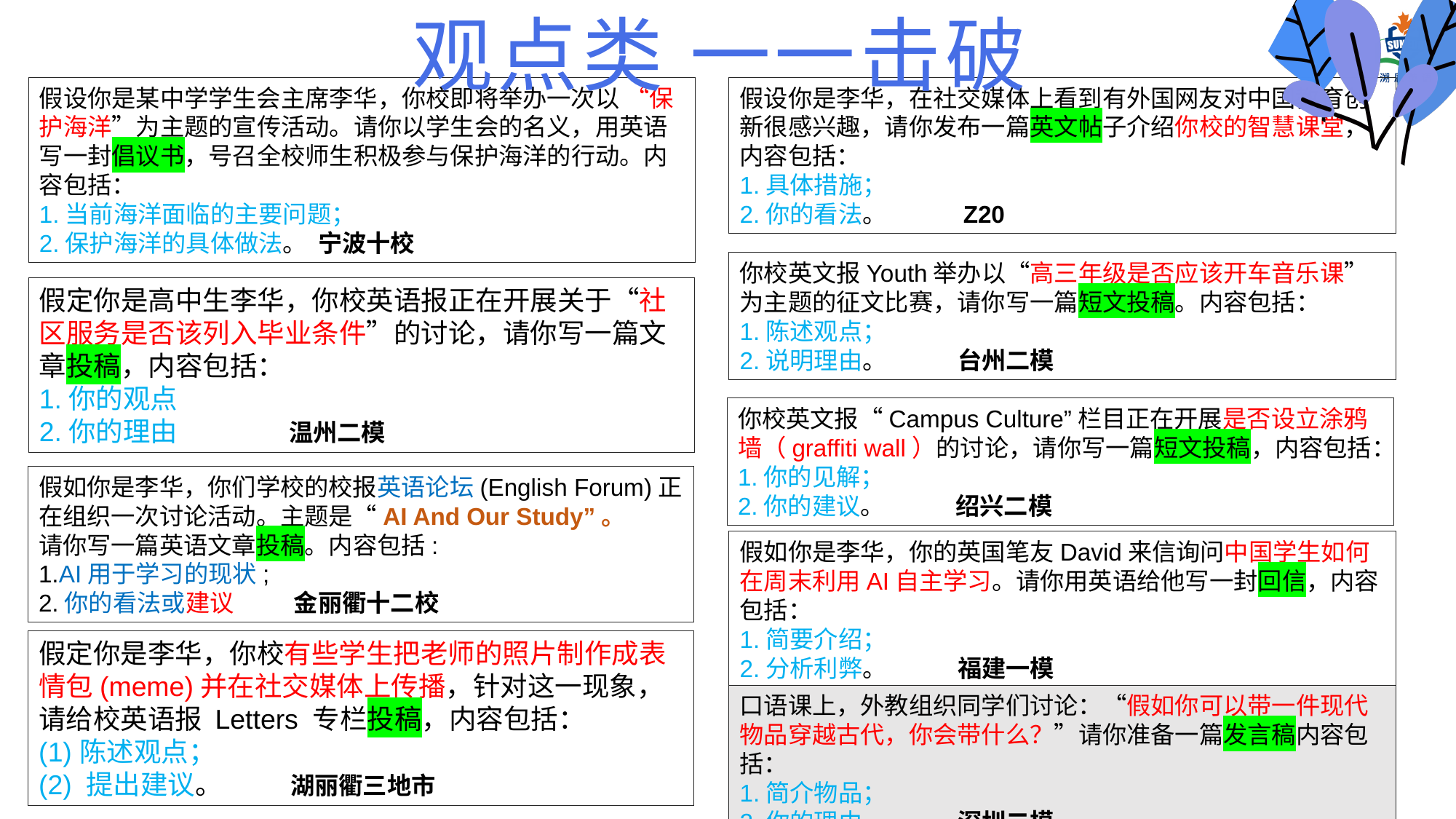

观点类 一一击破
假设你是某中学学生会主席李华，你校即将举办一次以 “保护海洋”为主题的宣传活动。请你以学生会的名义，用英语写一封倡议书，号召全校师生积极参与保护海洋的行动。内容包括：
1.当前海洋面临的主要问题；
2.保护海洋的具体做法。  宁波十校
假设你是李华，在社交媒体上看到有外国网友对中国教育创新很感兴趣，请你发布一篇英文帖子介绍你校的智慧课堂，内容包括：
1.具体措施；
2.你的看法。             Z20

你校英文报Youth举办以“高三年级是否应该开车音乐课”为主题的征文比赛，请你写一篇短文投稿。内容包括：
1.陈述观点；
2.说明理由。             台州二模
假定你是高中生李华，你校英语报正在开展关于“社区服务是否该列入毕业条件”的讨论，请你写一篇文章投稿，内容包括：
1.你的观点
2.你的理由                  温州二模
你校英文报“Campus Culture”栏目正在开展是否设立涂鸦墙（graffiti wall）的讨论，请你写一篇短文投稿，内容包括：
1.你的见解；
2.你的建议。             绍兴二模
假如你是李华，你们学校的校报英语论坛(English Forum)正在组织一次讨论活动。主题是“AI And Our Study”。
请你写一篇英语文章投稿。内容包括:
1.AI用于学习的现状;
2.你的看法或建议           金丽衢十二校
假如你是李华，你的英国笔友David来信询问中国学生如何在周末利用AI自主学习。请你用英语给他写一封回信，内容包括：
1.简要介绍；
2.分析利弊。             福建一模
假定你是李华，你校有些学生把老师的照片制作成表情包(meme)并在社交媒体上传播，针对这一现象，请给校英语报 Letters 专栏投稿，内容包括：
陈述观点；
(2) 提出建议。           湖丽衢三地市
口语课上，外教组织同学们讨论：“假如你可以带一件现代物品穿越古代，你会带什么？”请你准备一篇发言稿内容包括：
1.简介物品；
2.你的理由。             深圳二模